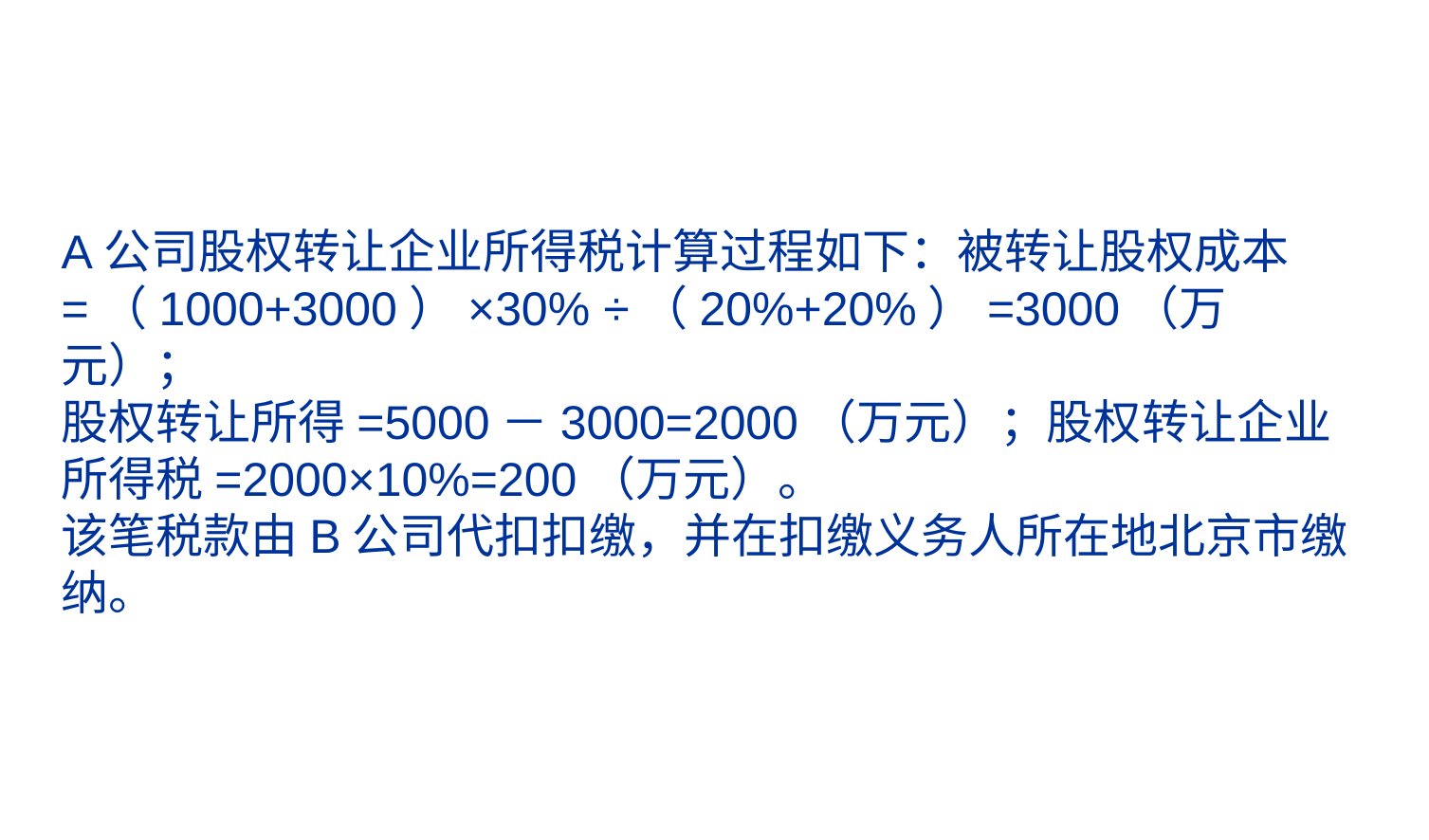

# A公司股权转让企业所得税计算过程如下：被转让股权成本=（1000+3000）×30% ÷（20%+20%）=3000（万元）； 股权转让所得=5000－3000=2000（万元）；股权转让企业所得税=2000×10%=200（万元）。 该笔税款由B公司代扣扣缴，并在扣缴义务人所在地北京市缴纳。